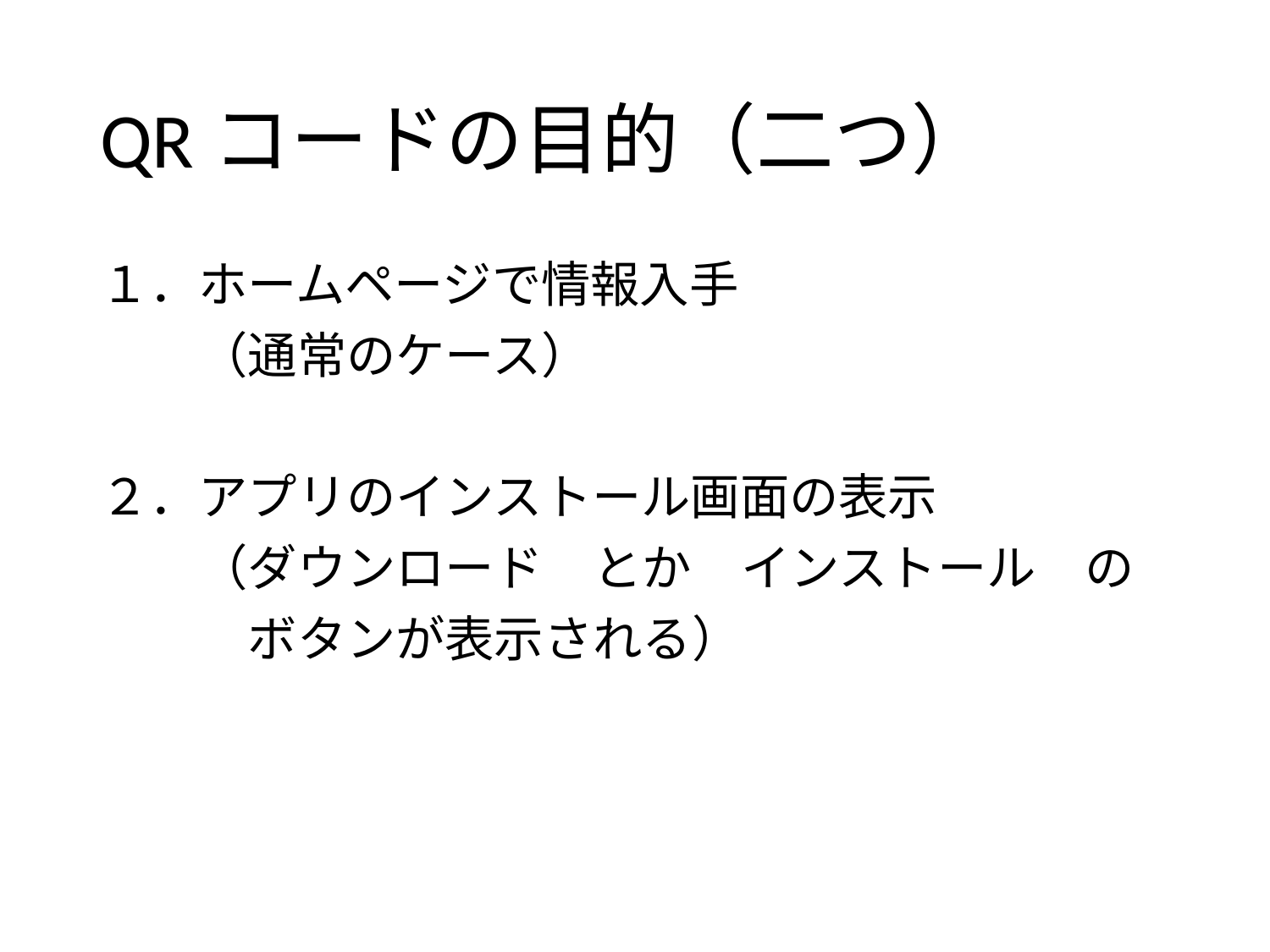

# QRコードの目的（二つ）
１．ホームページで情報入手
　　（通常のケース）

２．アプリのインストール画面の表示
　　（ダウンロード　とか　インストール　の
　　　ボタンが表示される）